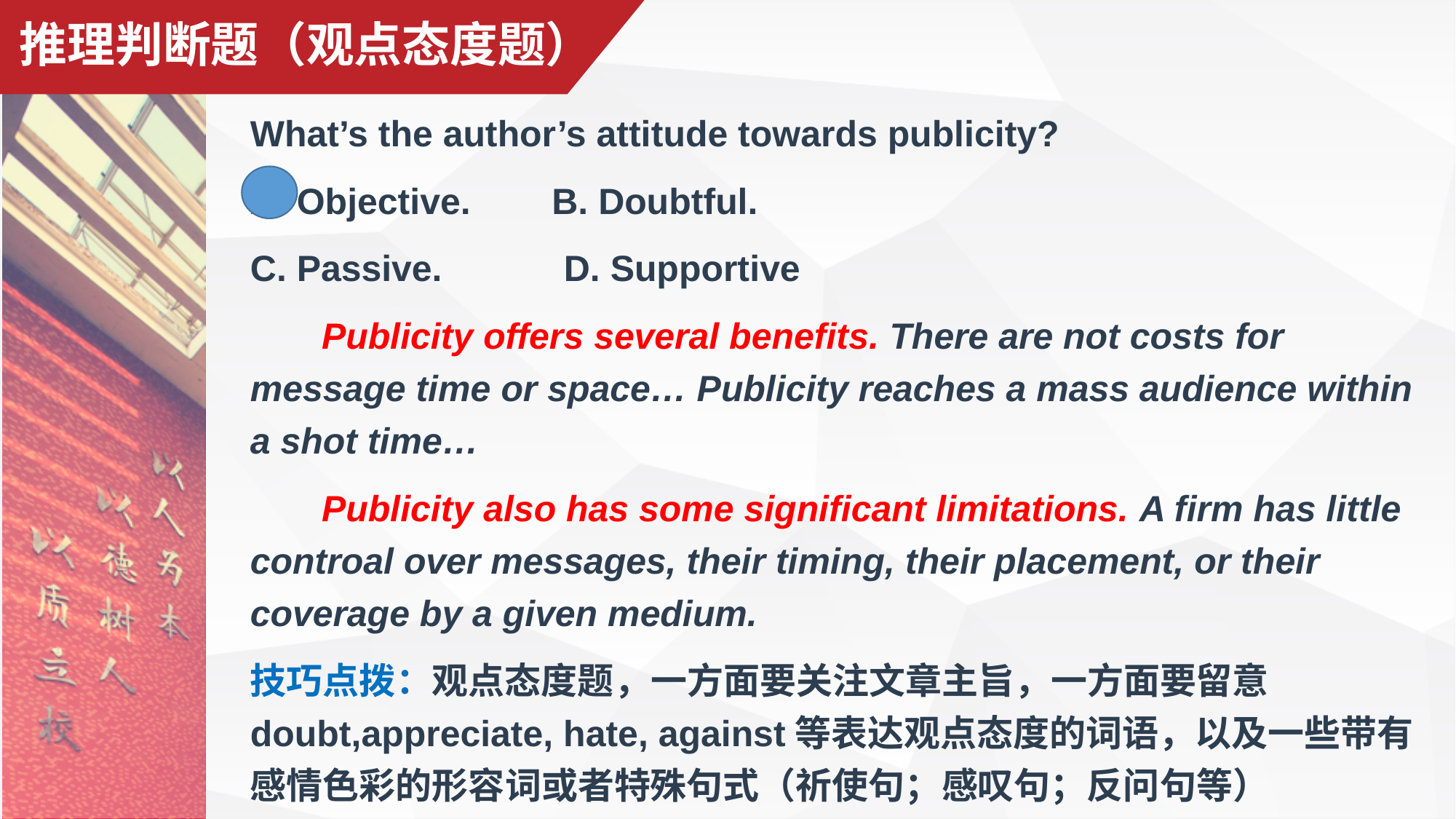

# ·
推理判断题（观点态度题）
What’s the author’s attitude towards publicity?
A. Objective.        B. Doubtful.
C. Passive.            D. Supportive
       Publicity offers several benefits. There are not costs for message time or space… Publicity reaches a mass audience within a shot time…
       Publicity also has some significant limitations. A firm has little controal over messages, their timing, their placement, or their coverage by a given medium.
技巧点拨：观点态度题，一方面要关注文章主旨，一方面要留意doubt,appreciate, hate, against等表达观点态度的词语，以及一些带有感情色彩的形容词或者特殊句式（祈使句；感叹句；反问句等）